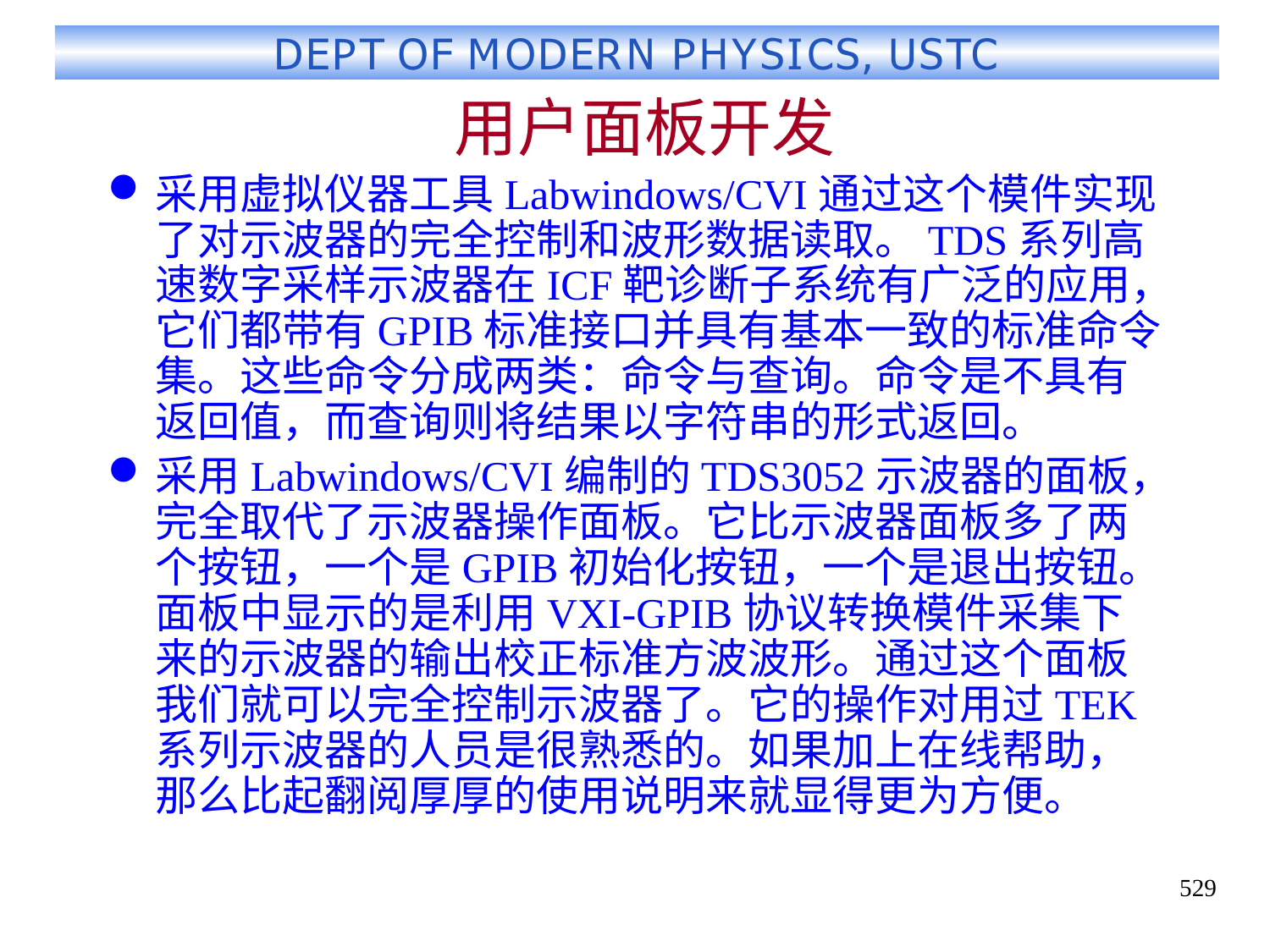

# 用户面板开发
采用虚拟仪器工具Labwindows/CVI通过这个模件实现了对示波器的完全控制和波形数据读取。TDS系列高速数字采样示波器在ICF靶诊断子系统有广泛的应用，它们都带有GPIB标准接口并具有基本一致的标准命令集。这些命令分成两类：命令与查询。命令是不具有返回值，而查询则将结果以字符串的形式返回。
采用Labwindows/CVI编制的TDS3052示波器的面板，完全取代了示波器操作面板。它比示波器面板多了两个按钮，一个是GPIB初始化按钮，一个是退出按钮。面板中显示的是利用VXI-GPIB协议转换模件采集下来的示波器的输出校正标准方波波形。通过这个面板我们就可以完全控制示波器了。它的操作对用过TEK系列示波器的人员是很熟悉的。如果加上在线帮助，那么比起翻阅厚厚的使用说明来就显得更为方便。
529